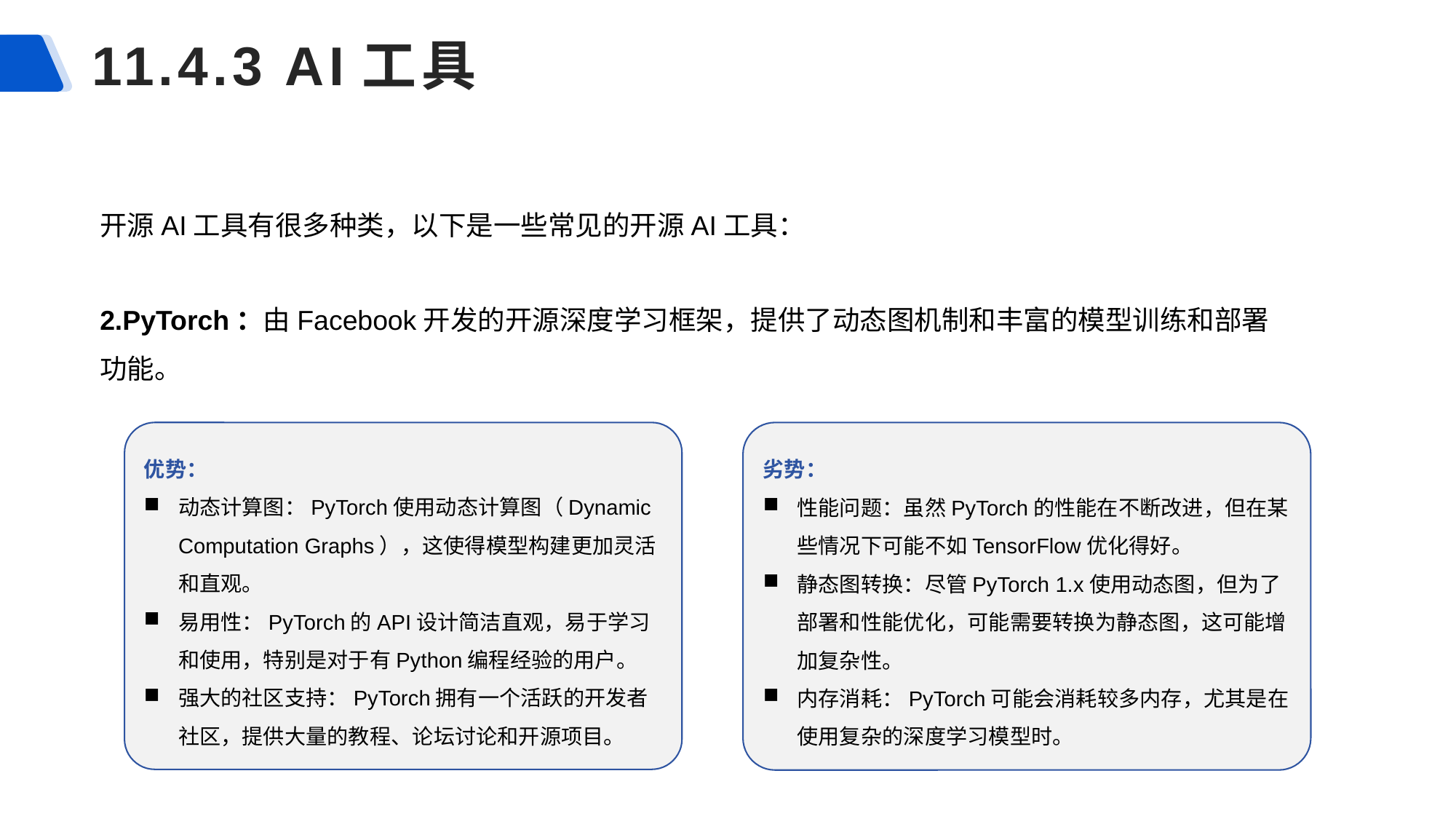

# 11.4.3 AI工具
开源AI工具有很多种类，以下是一些常见的开源AI工具：
2.PyTorch：由Facebook开发的开源深度学习框架，提供了动态图机制和丰富的模型训练和部署功能。
优势：
动态计算图：PyTorch使用动态计算图（Dynamic Computation Graphs），这使得模型构建更加灵活和直观。
易用性：PyTorch的API设计简洁直观，易于学习和使用，特别是对于有Python编程经验的用户。
强大的社区支持：PyTorch拥有一个活跃的开发者社区，提供大量的教程、论坛讨论和开源项目。
劣势：
性能问题：虽然PyTorch的性能在不断改进，但在某些情况下可能不如TensorFlow优化得好。
静态图转换：尽管PyTorch 1.x使用动态图，但为了部署和性能优化，可能需要转换为静态图，这可能增加复杂性。
内存消耗：PyTorch可能会消耗较多内存，尤其是在使用复杂的深度学习模型时。